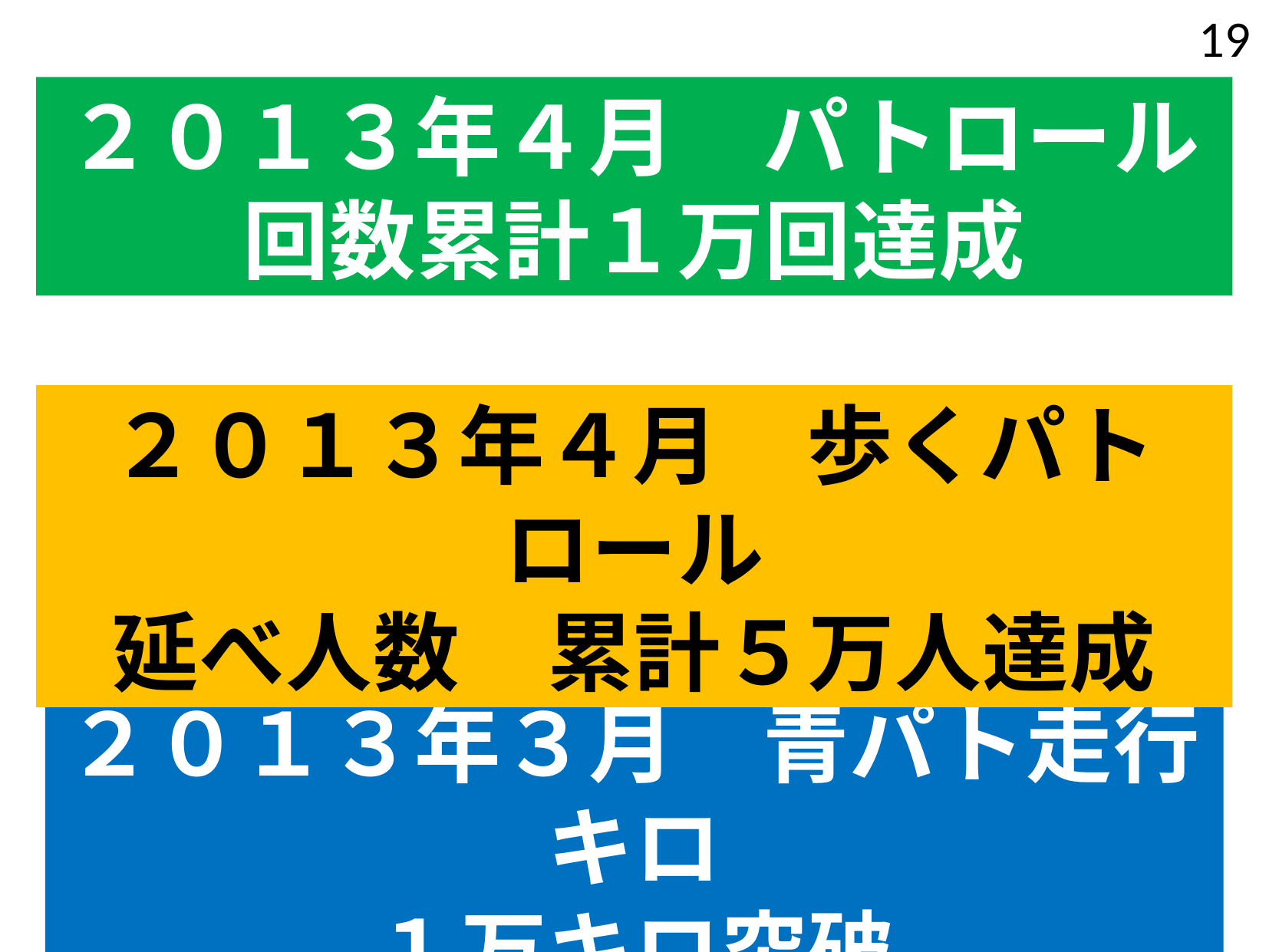

19
２０１３年４月　パトロール回数累計１万回達成
２０１３年４月　歩くパトロール
延べ人数　累計５万人達成
２０１３年３月　青パト走行キロ
１万キロ突破